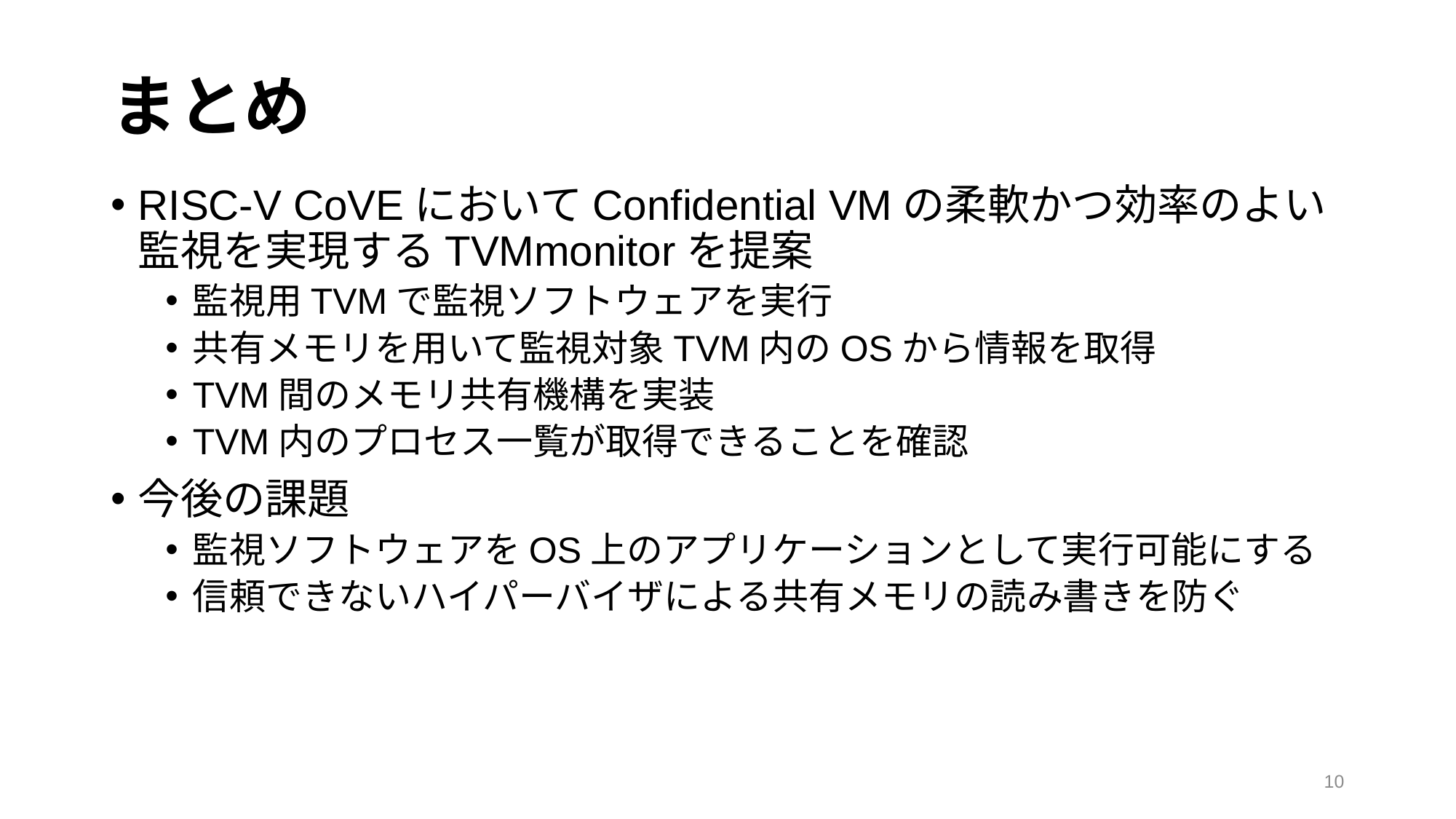

# まとめ
RISC-V CoVEにおいてConfidential VMの柔軟かつ効率のよい監視を実現するTVMmonitorを提案
監視用TVMで監視ソフトウェアを実行
共有メモリを用いて監視対象TVM内のOSから情報を取得
TVM間のメモリ共有機構を実装
TVM内のプロセス一覧が取得できることを確認
今後の課題
監視ソフトウェアをOS上のアプリケーションとして実行可能にする
信頼できないハイパーバイザによる共有メモリの読み書きを防ぐ

10